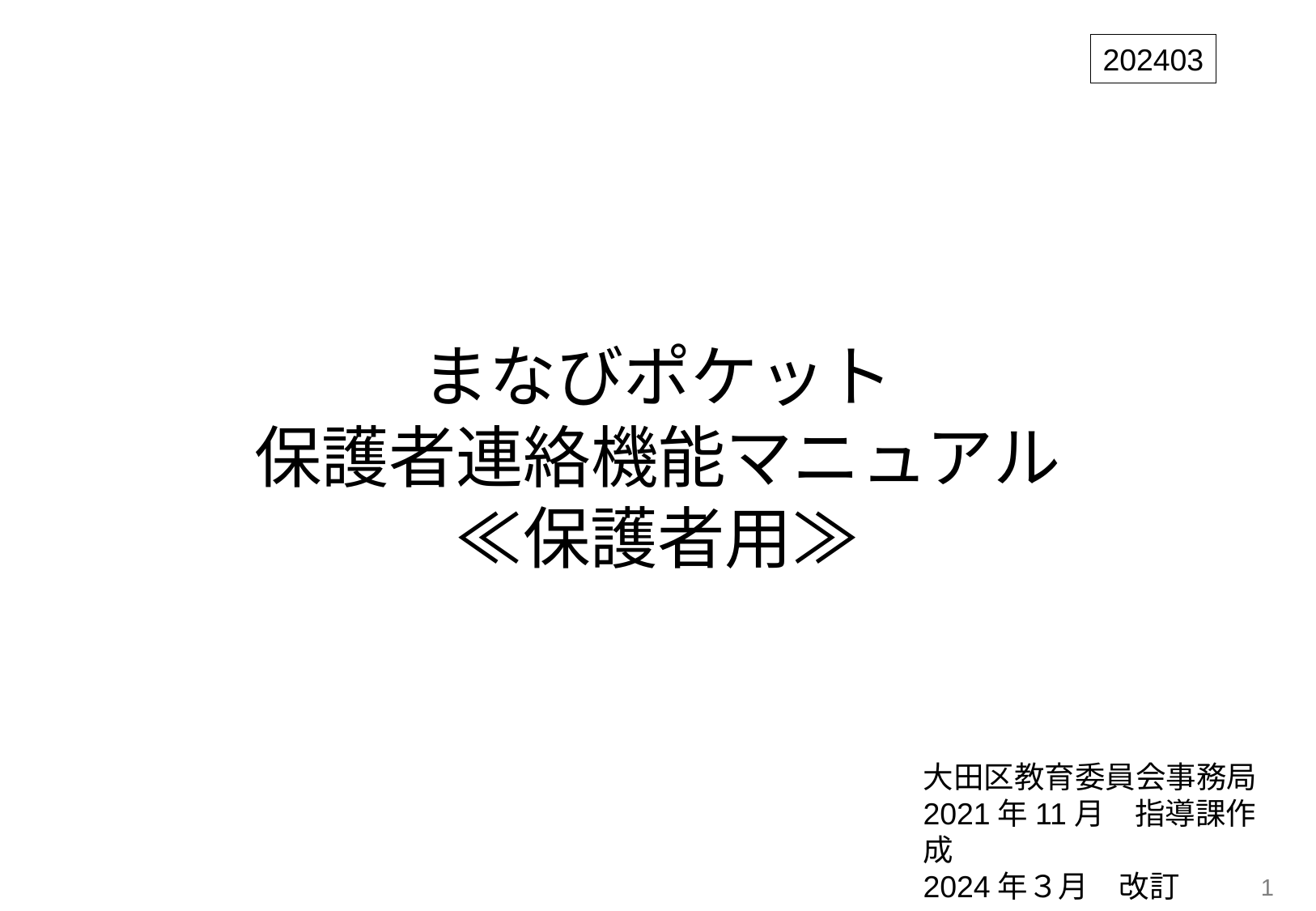

202403
# まなびポケット 保護者連絡機能マニュアル ≪保護者用≫
大田区教育委員会事務局
2021年11月　指導課作成
2024年３月　改訂